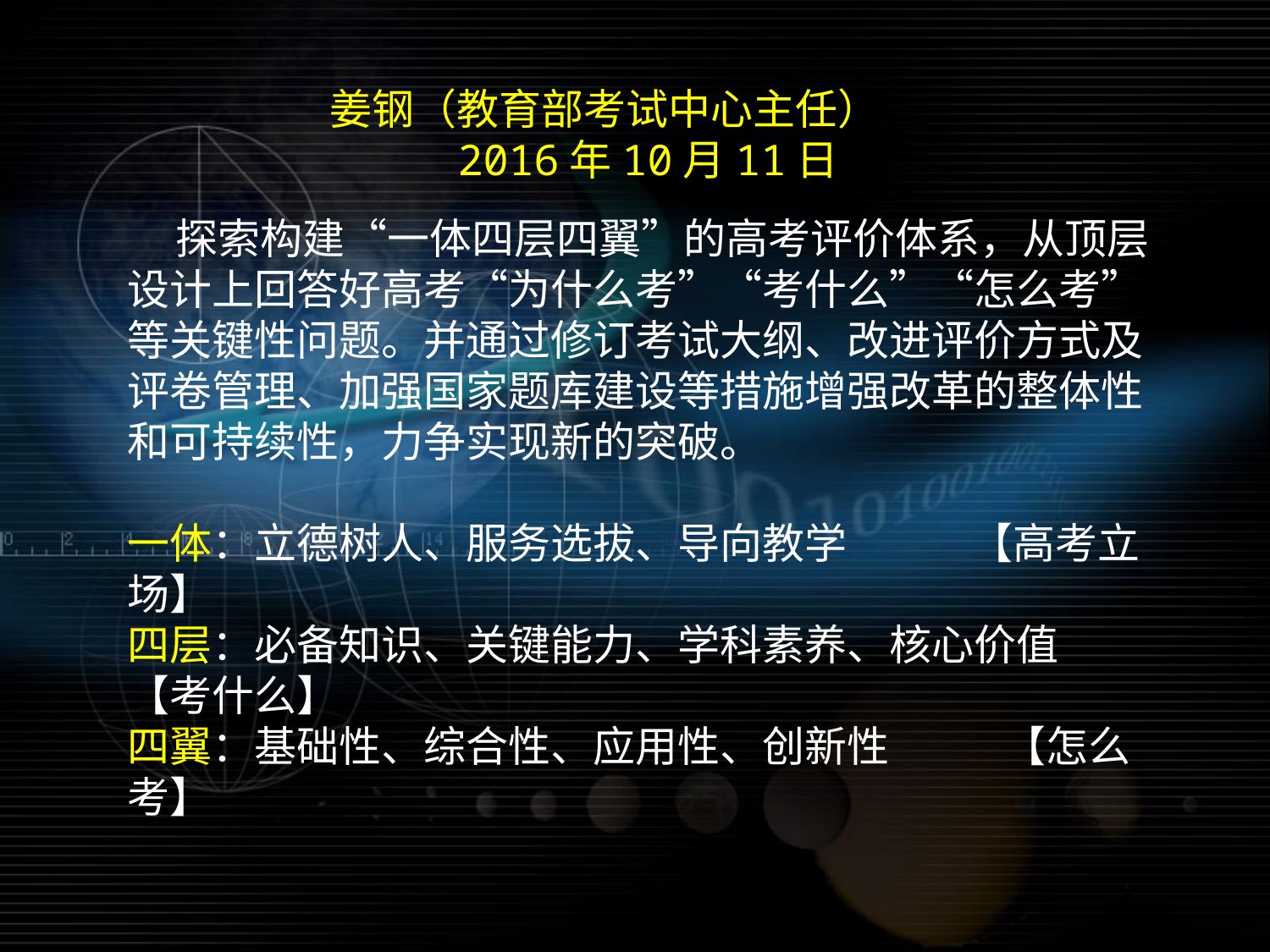

姜钢（教育部考试中心主任）         2016年10月11日
    探索构建“一体四层四翼”的高考评价体系，从顶层设计上回答好高考“为什么考”“考什么”“怎么考”等关键性问题。并通过修订考试大纲、改进评价方式及评卷管理、加强国家题库建设等措施增强改革的整体性和可持续性，力争实现新的突破。

一体：立德树人、服务选拔、导向教学             【高考立场】
四层：必备知识、关键能力、学科素养、核心价值    【考什么】
四翼：基础性、综合性、应用性、创新性            【怎么考】